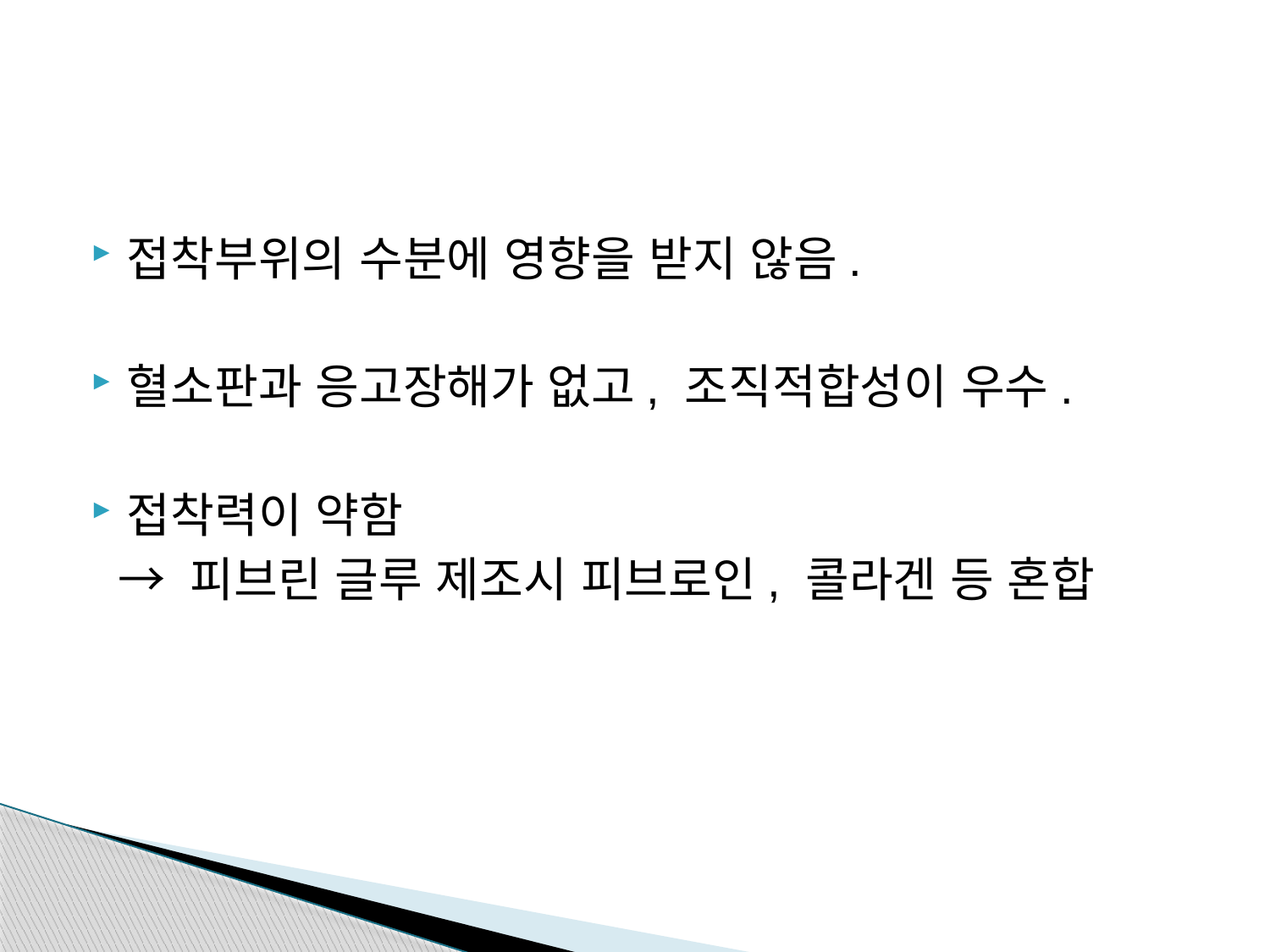

접착부위의 수분에 영향을 받지 않음.

혈소판과 응고장해가 없고, 조직적합성이 우수.

접착력이 약함
  → 피브린 글루 제조시 피브로인, 콜라겐 등 혼합